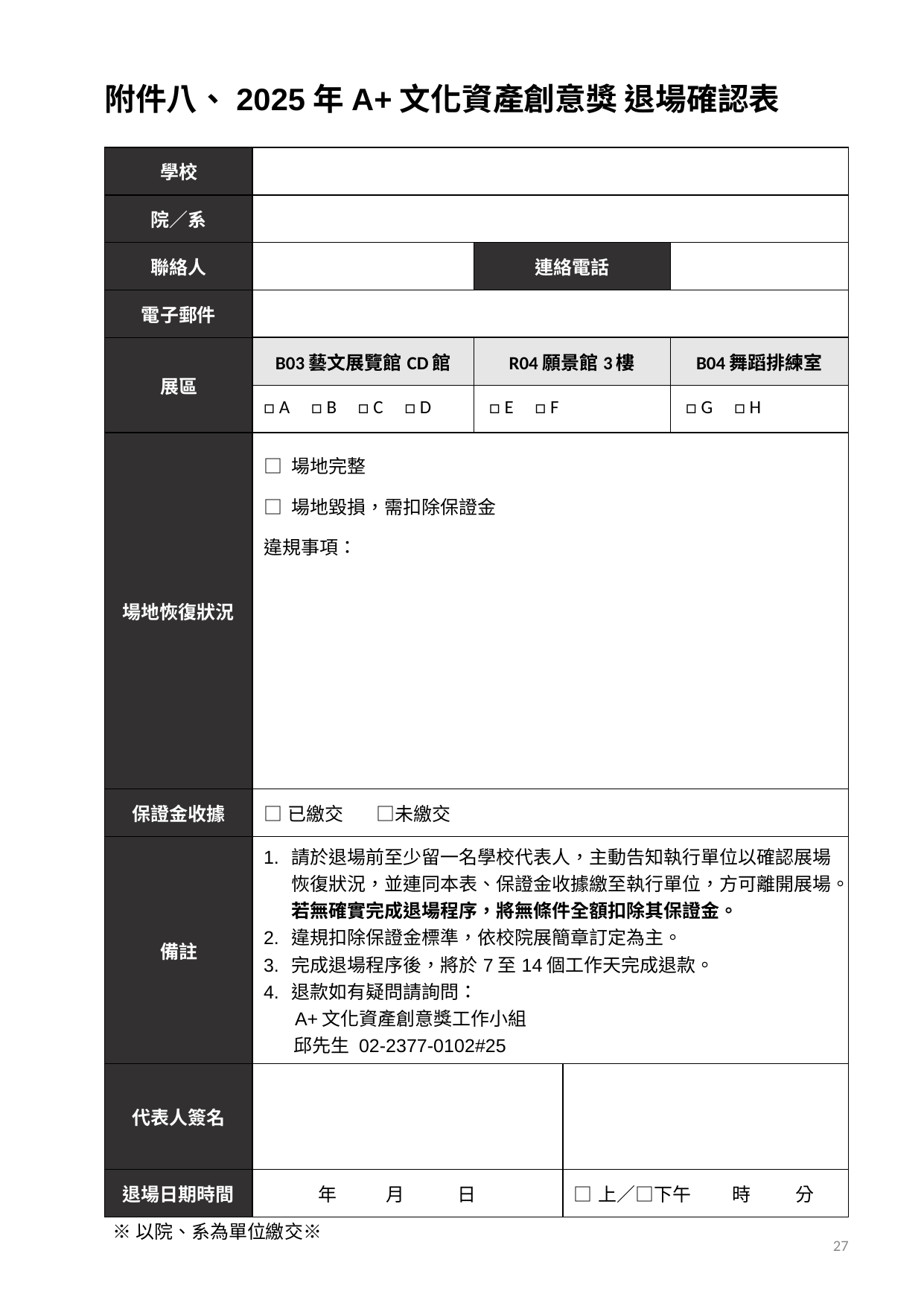

# 附件八、2025年A+文化資產創意獎 退場確認表
| 學校 |  |  |  |  |
| --- | --- | --- | --- | --- |
| 院／系 |  |  |  |  |
| 聯絡人 |  | 連絡電話 |  |  |
| 電子郵件 |  |  |  |  |
| 展區 | B03藝文展覽館CD館 | R04願景館3樓 |  | B04舞蹈排練室 |
|  | □ A □ B □ C □ D | □ E □ F |  | □ G □ H |
| 場地恢復狀況 | □ 場地完整 □ 場地毀損，需扣除保證金 違規事項： |  |  |  |
| 保證金收據 | □已繳交 □未繳交 |  |  |  |
| 備註 | 請於退場前至少留一名學校代表人，主動告知執行單位以確認展場恢復狀況，並連同本表、保證金收據繳至執行單位，方可離開展場。若無確實完成退場程序，將無條件全額扣除其保證金。 違規扣除保證金標準，依校院展簡章訂定為主。 完成退場程序後，將於7至14個工作天完成退款。 退款如有疑問請詢問： A+文化資產創意獎工作小組 邱先生 02-2377-0102#25 |  |  |  |
| 代表人簽名 |  |  |  |  |
| 退場日期時間 | 年 月 日 |  | □上／□下午 時 分 |  |
※以院、系為單位繳交※
27